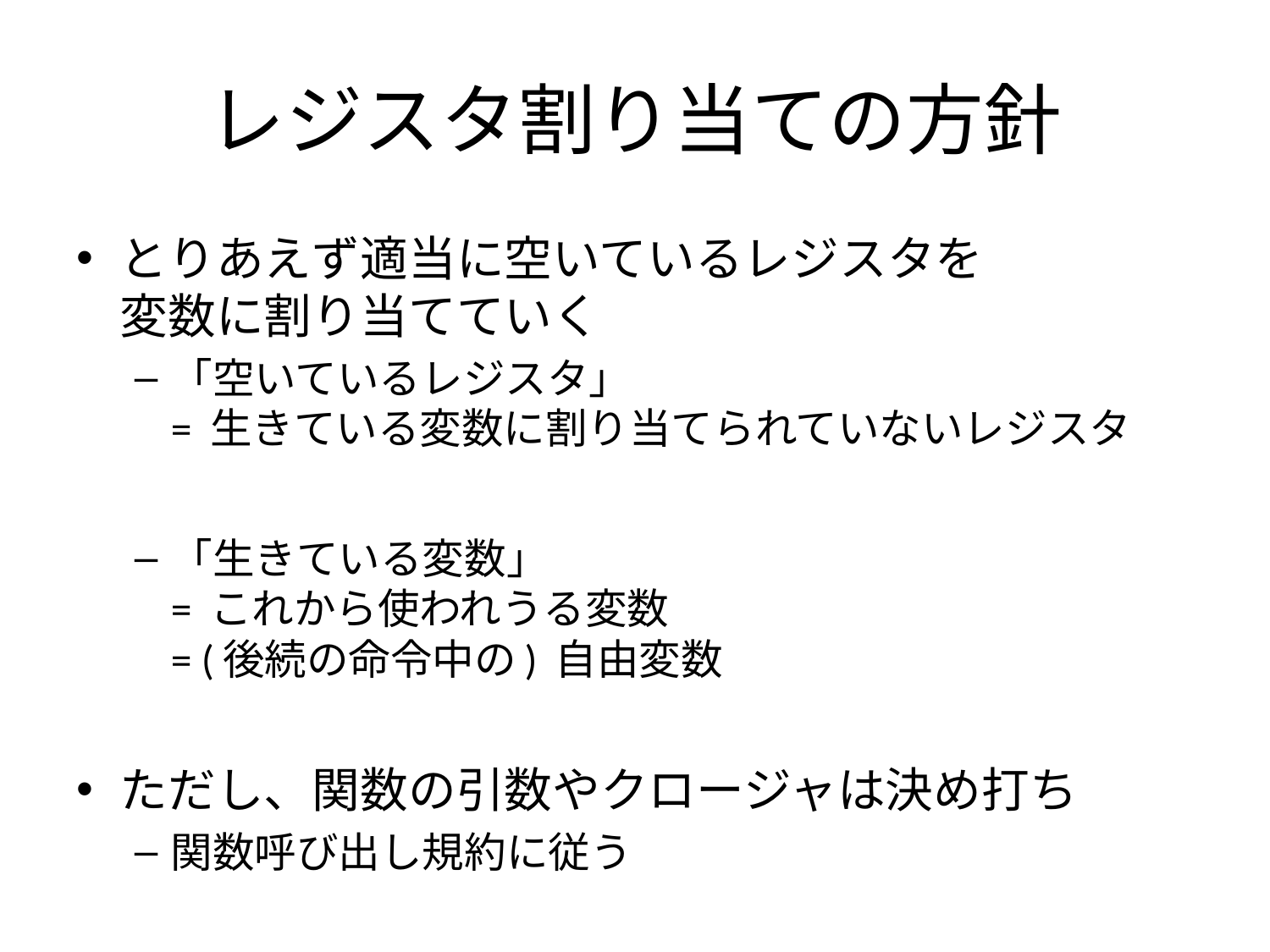

# レジスタ割り当ての方針
とりあえず適当に空いているレジスタを
変数に割り当てていく
「空いているレジスタ」
= 生きている変数に割り当てられていないレジスタ

「生きている変数」
= これから使われうる変数
= (後続の命令中の) 自由変数

ただし、関数の引数やクロージャは決め打ち
関数呼び出し規約に従う